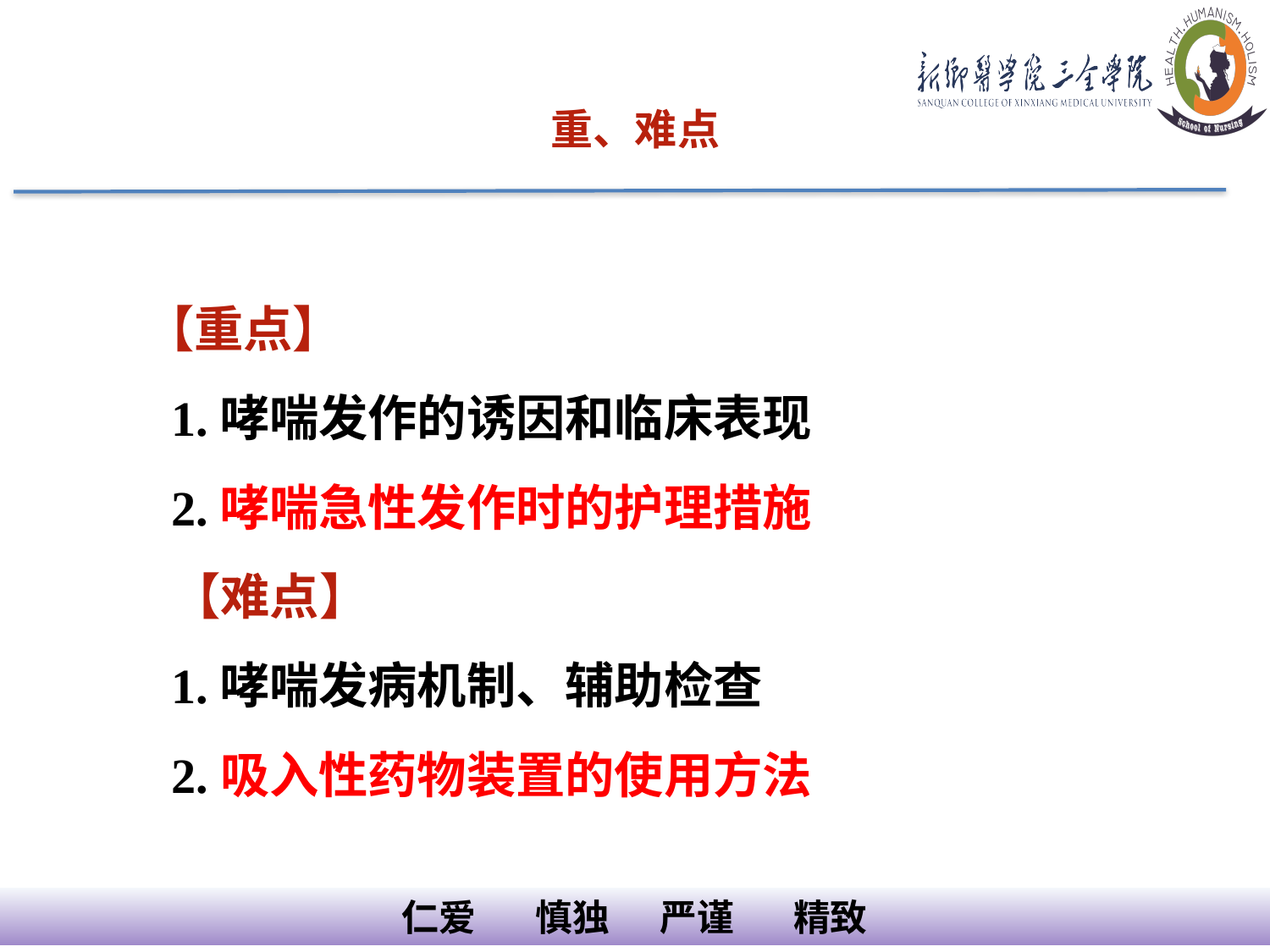

# 重、难点
【重点】
1.哮喘发作的诱因和临床表现
2.哮喘急性发作时的护理措施
【难点】
1.哮喘发病机制、辅助检查
2.吸入性药物装置的使用方法